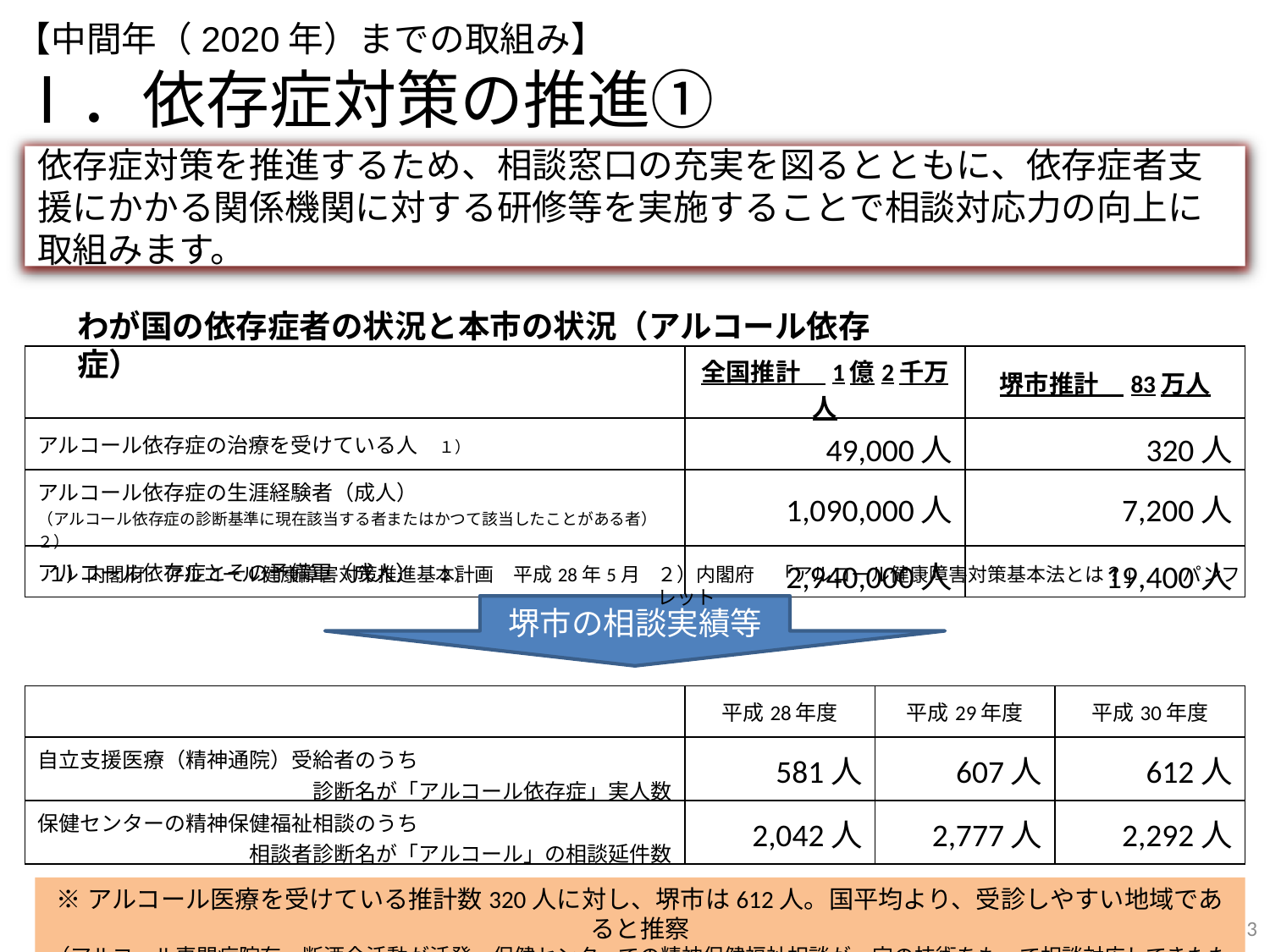

# 【中間年（2020年）までの取組み】 Ⅰ．依存症対策の推進①
依存症対策を推進するため、相談窓口の充実を図るとともに、依存症者支援にかかる関係機関に対する研修等を実施することで相談対応力の向上に取組みます。
わが国の依存症者の状況と本市の状況（アルコール依存症）
|  | 全国推計　1億2千万人 | 堺市推計　83万人 |
| --- | --- | --- |
| アルコール依存症の治療を受けている人　１） | 49,000人 | 320人 |
| アルコール依存症の生涯経験者（成人） （アルコール依存症の診断基準に現在該当する者またはかつて該当したことがある者）　２） | 1,090,000人 | 7,200人 |
| アルコール依存症とその予備軍（成人）　２） | 2,940,000人 | 19,400人 |
２）内閣府　「アルコール健康障害対策基本法とは？」　　パンフレット
１）内閣府　アルコール健康障害対策推進基本計画　平成28年5月
堺市の相談実績等
|  | 平成28年度 | 平成29年度 | 平成30年度 |
| --- | --- | --- | --- |
| 自立支援医療（精神通院）受給者のうち 診断名が「アルコール依存症」実人数 | 581人 | 607人 | 612人 |
| 保健センターの精神保健福祉相談のうち 相談者診断名が「アルコール」の相談延件数 | 2,042人 | 2,777人 | 2,292人 |
※アルコール医療を受けている推計数320人に対し、堺市は612人。国平均より、受診しやすい地域であると推察
（アルコール専門病院有。断酒会活動が活発。保健センターでの精神保健福祉相談が一定の技術をもって相談対応してきたため）
3